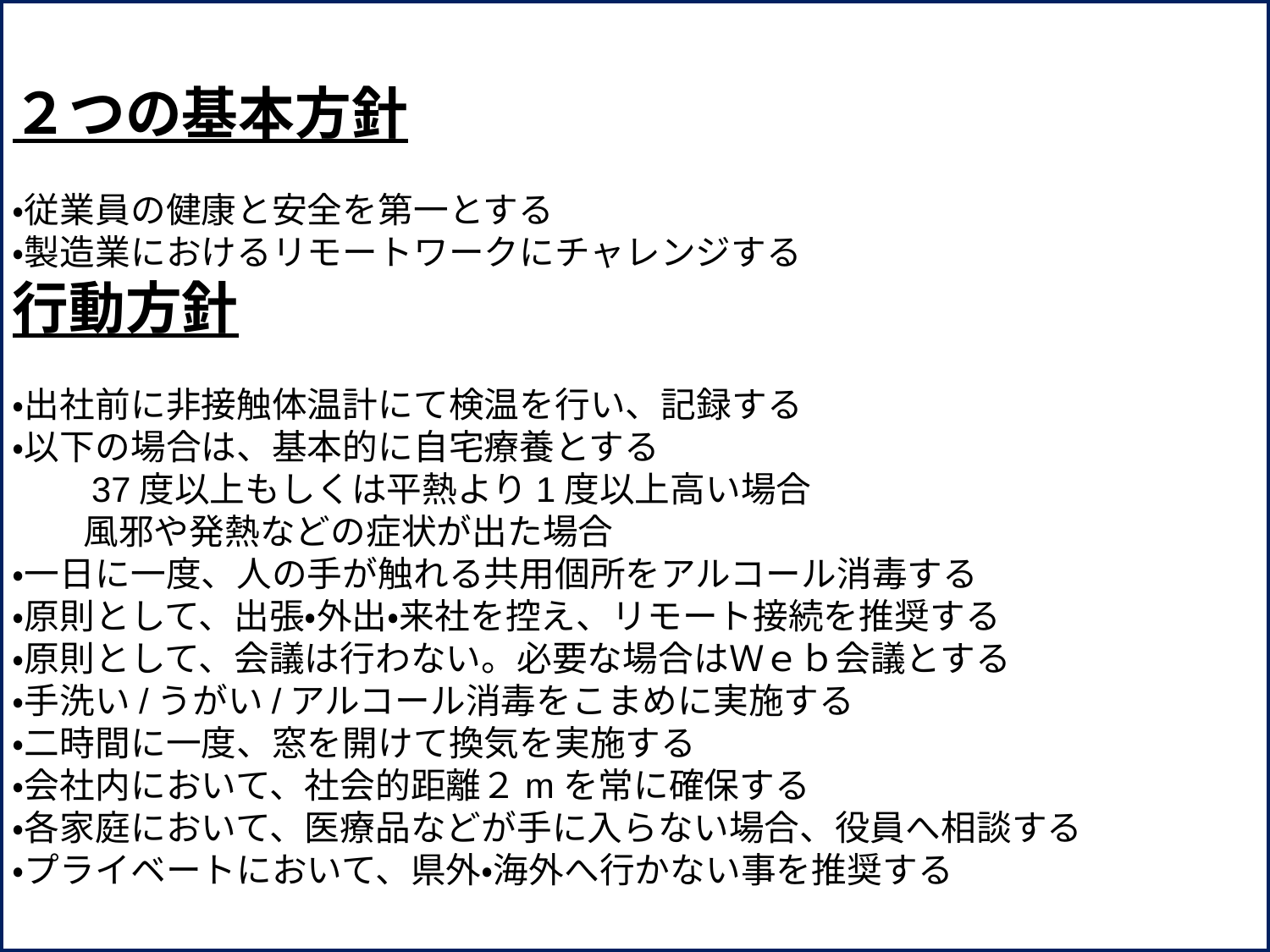

２つの基本方針

・従業員の健康と安全を第一とする
・製造業におけるリモートワークにチャレンジする
行動方針

・出社前に非接触体温計にて検温を行い、記録する
・以下の場合は、基本的に自宅療養とする
　　37度以上もしくは平熱より1度以上高い場合
　　風邪や発熱などの症状が出た場合
・一日に一度、人の手が触れる共用個所をアルコール消毒する
・原則として、出張・外出・来社を控え、リモート接続を推奨する
・原則として、会議は行わない。必要な場合はＷｅｂ会議とする
・手洗い/うがい/アルコール消毒をこまめに実施する
・二時間に一度、窓を開けて換気を実施する
・会社内において、社会的距離２mを常に確保する
・各家庭において、医療品などが手に入らない場合、役員へ相談する
・プライベートにおいて、県外・海外へ行かない事を推奨する